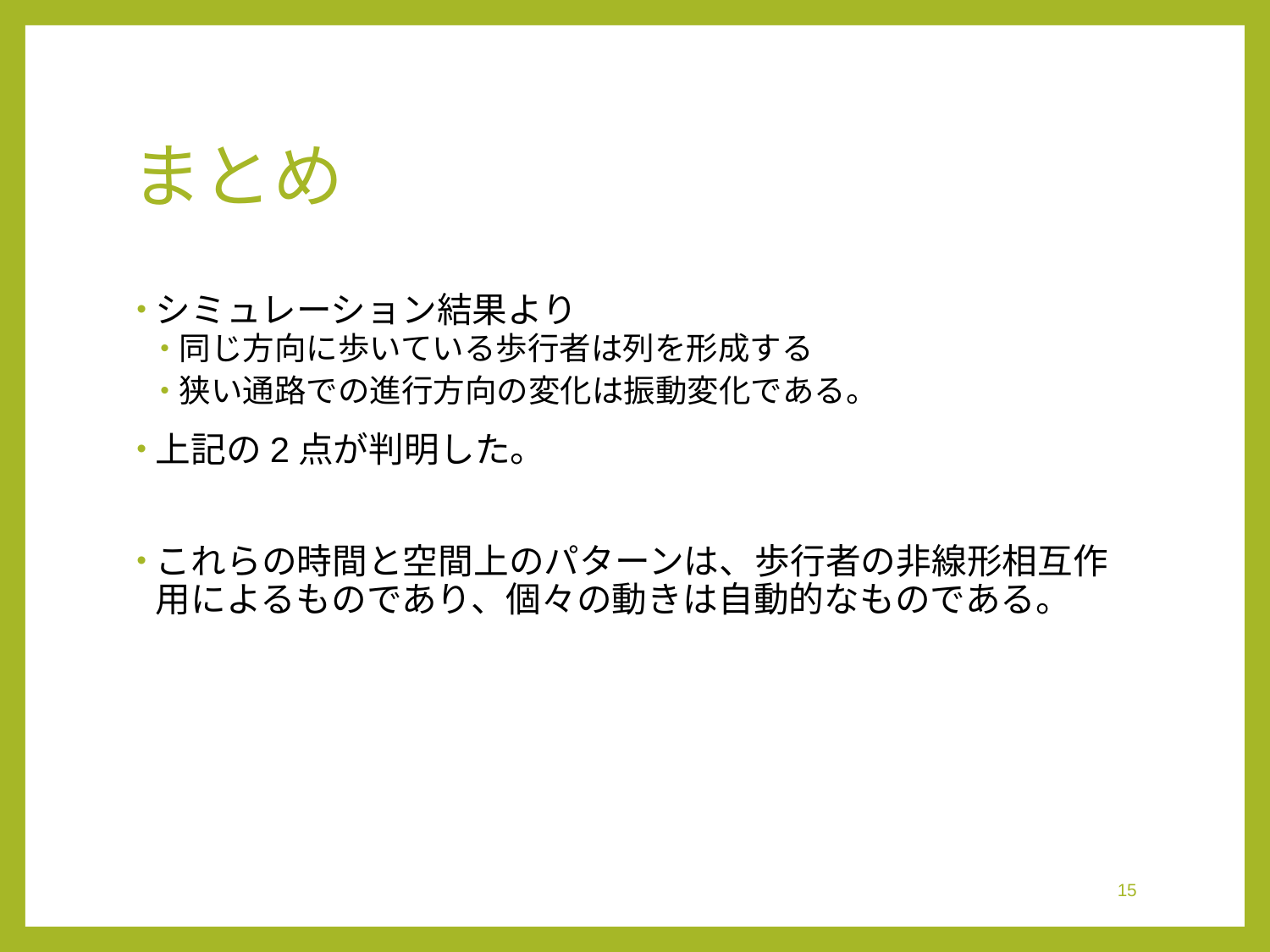

# まとめ
シミュレーション結果より
同じ方向に歩いている歩行者は列を形成する
狭い通路での進行方向の変化は振動変化である。
上記の2点が判明した。

これらの時間と空間上のパターンは、歩行者の非線形相互作用によるものであり、個々の動きは自動的なものである。
15